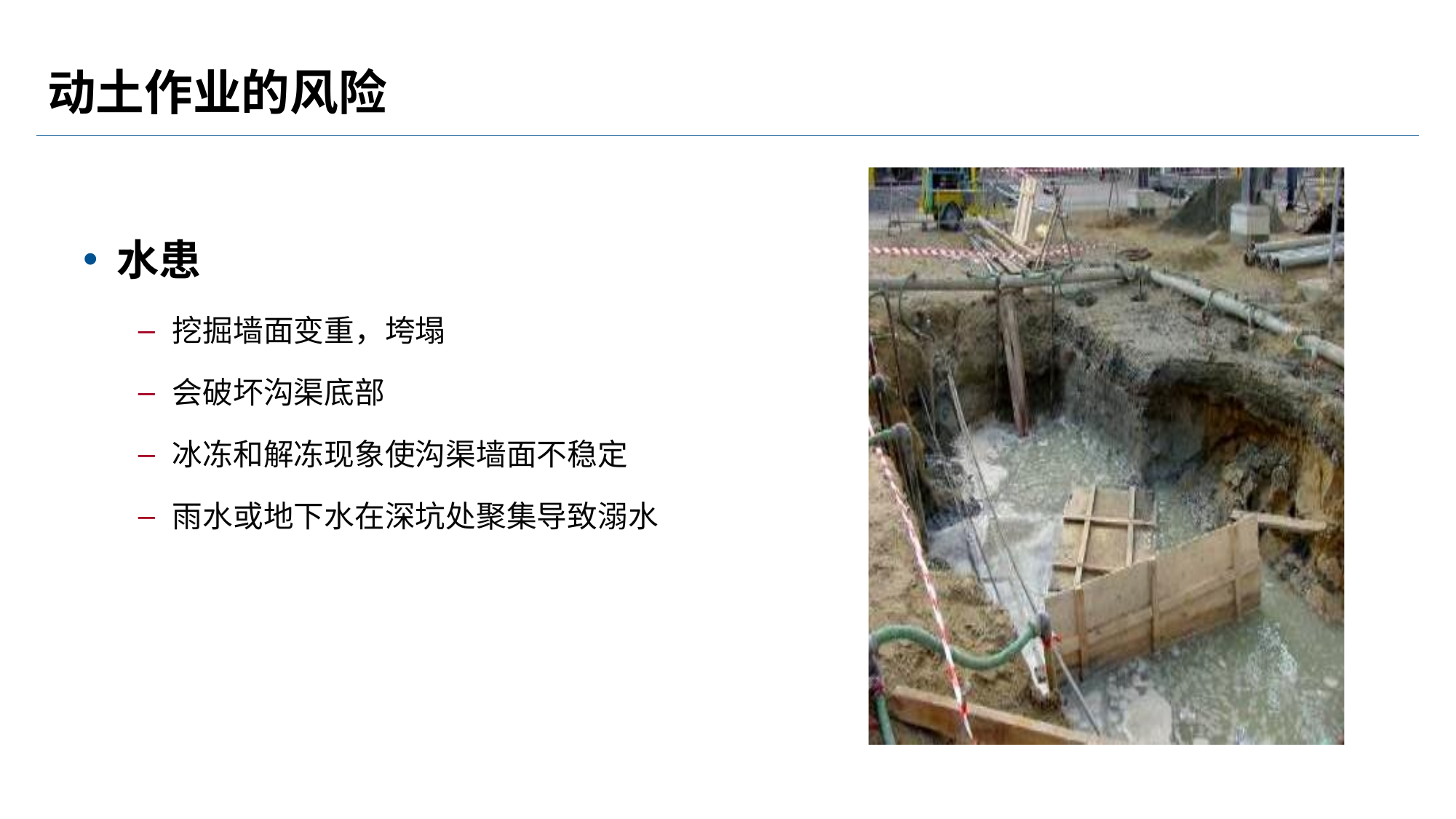

# 动土作业的风险

水患
挖掘墙面变重，垮塌
会破坏沟渠底部
冰冻和解冻现象使沟渠墙面不稳定
雨水或地下水在深坑处聚集导致溺水
56